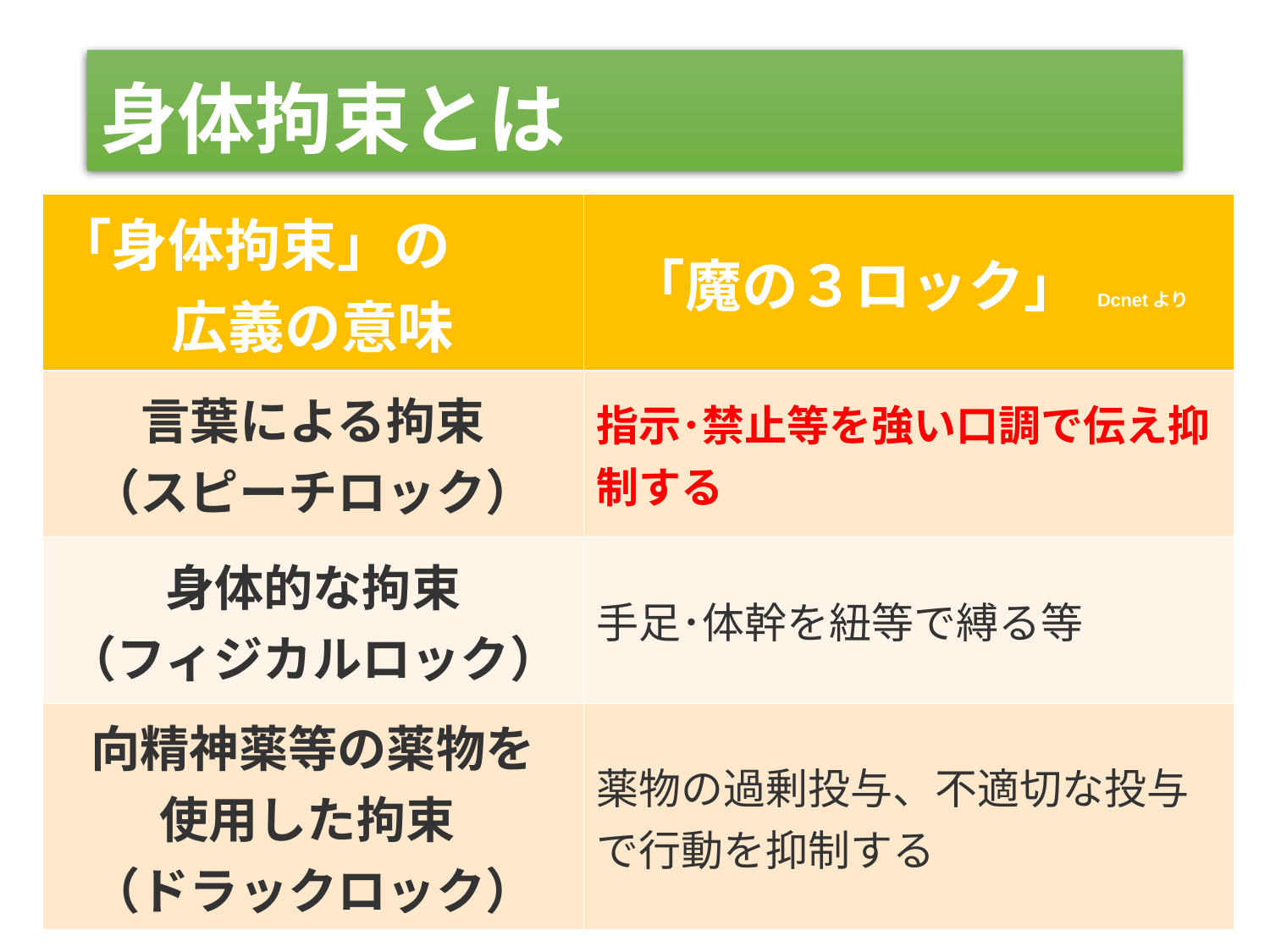

# 身体拘束とは
| 「身体拘束」の 広義の意味 | 「魔の３ロック」Dcnetより |
| --- | --- |
| 言葉による拘束 （スピーチロック） | 指示･禁止等を強い口調で伝え抑制する |
| 身体的な拘束 （フィジカルロック） | 手足･体幹を紐等で縛る等 |
| 向精神薬等の薬物を 使用した拘束 （ドラックロック） | 薬物の過剰投与、不適切な投与で行動を抑制する |
13